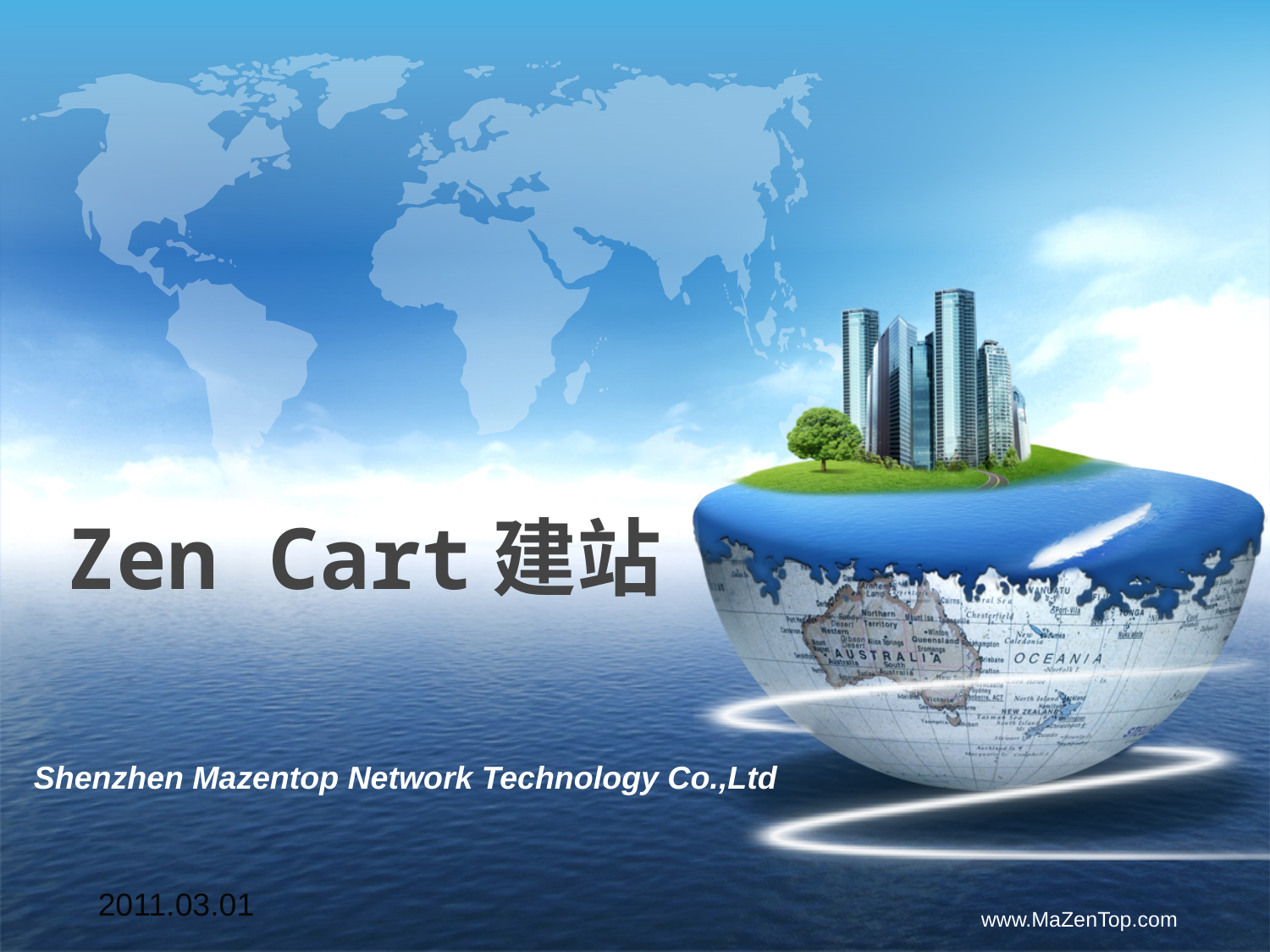

# Zen Cart建站
Shenzhen Mazentop Network Technology Co.,Ltd
2011.03.01